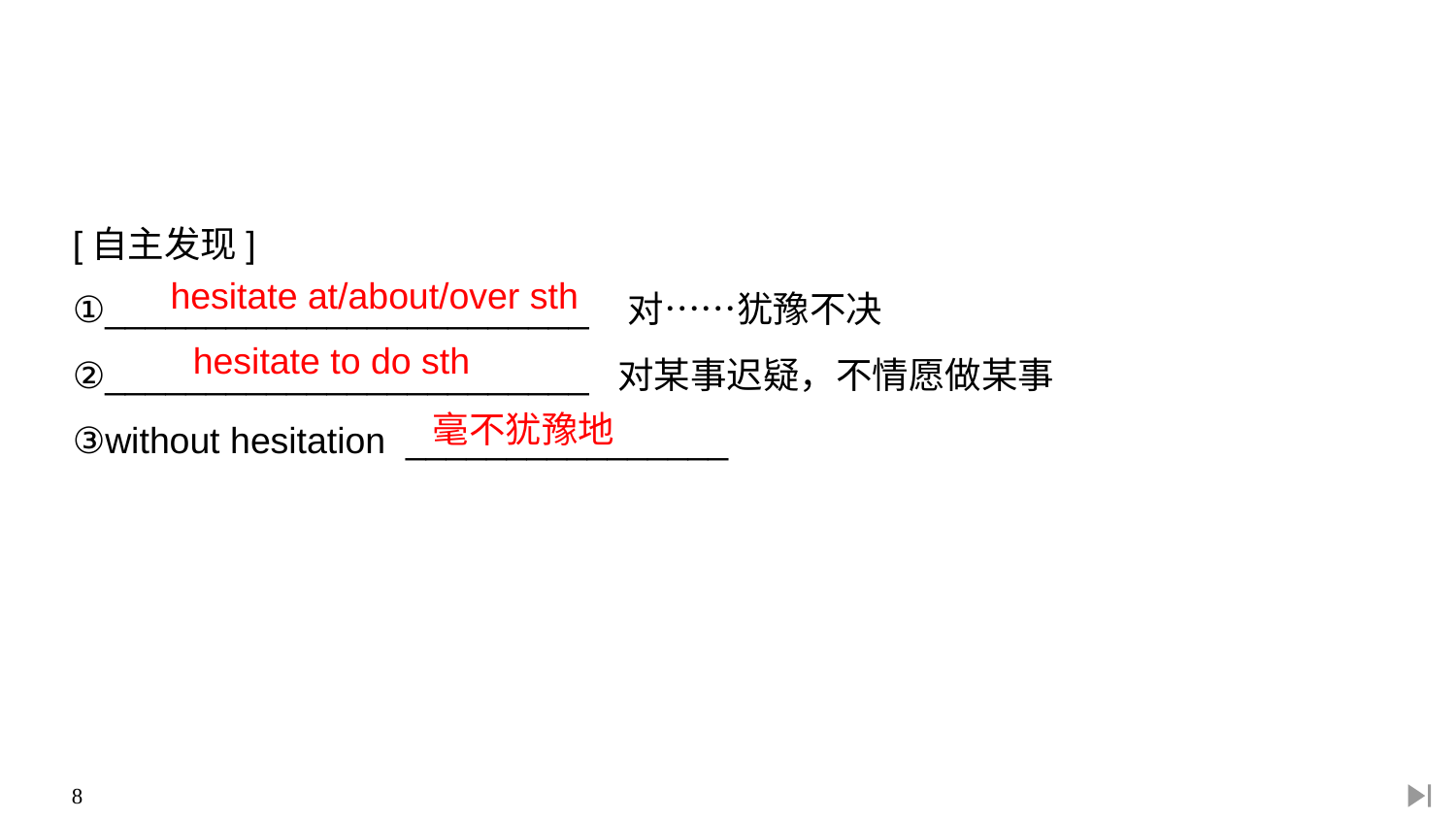

[自主发现]
①________________________   对……犹豫不决
②________________________  对某事迟疑，不情愿做某事
③without hesitation  ________________
hesitate at/about/over sth
hesitate to do sth
毫不犹豫地